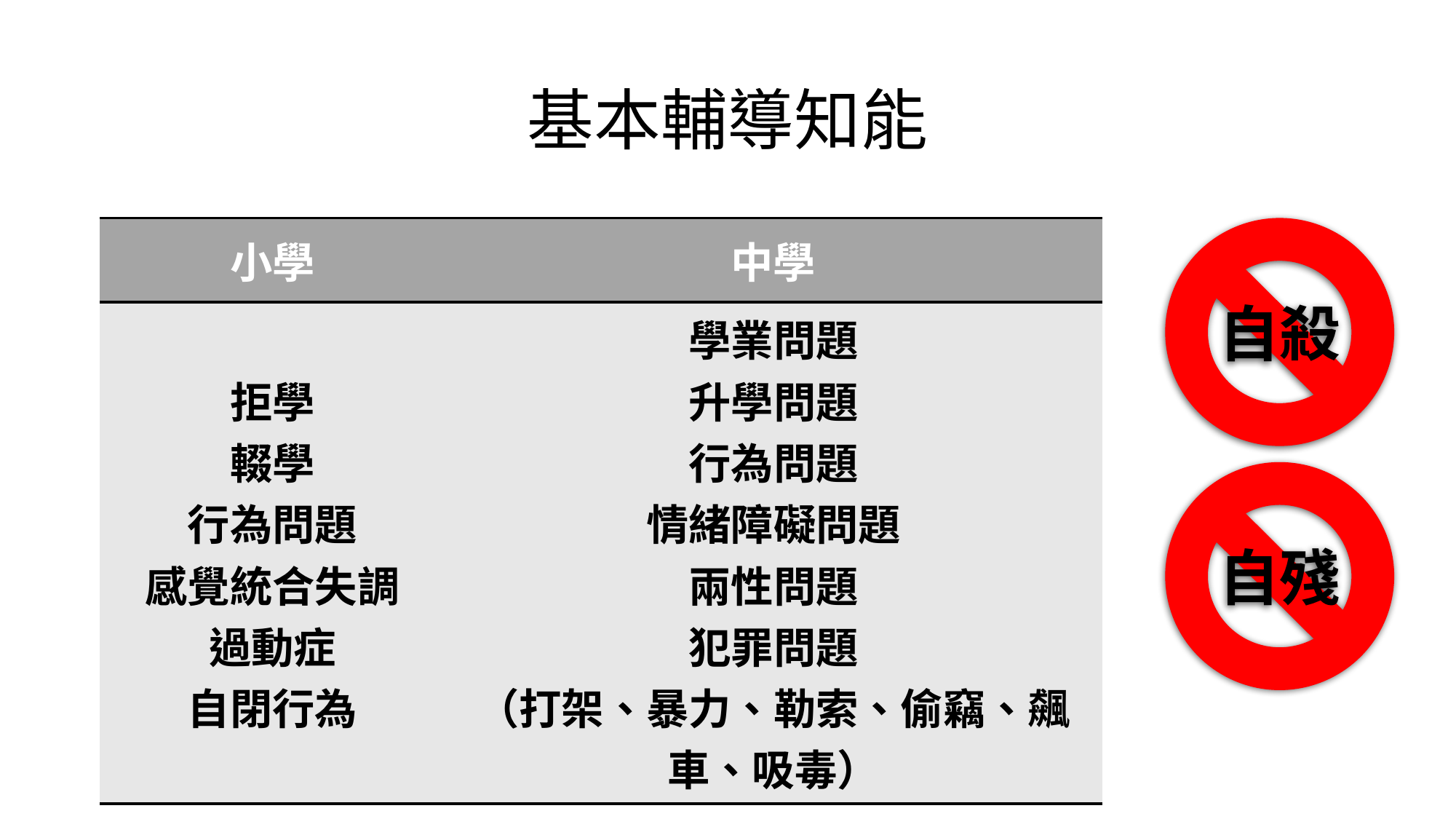

# 基本輔導知能
| 小學 | 中學 |
| --- | --- |
| 拒學 輟學 行為問題 感覺統合失調 過動症 自閉行為 | 學業問題 升學問題 行為問題 情緒障礙問題 兩性問題 犯罪問題 （打架、暴力、勒索、偷竊、飆車、吸毒） |
自殺
自殘